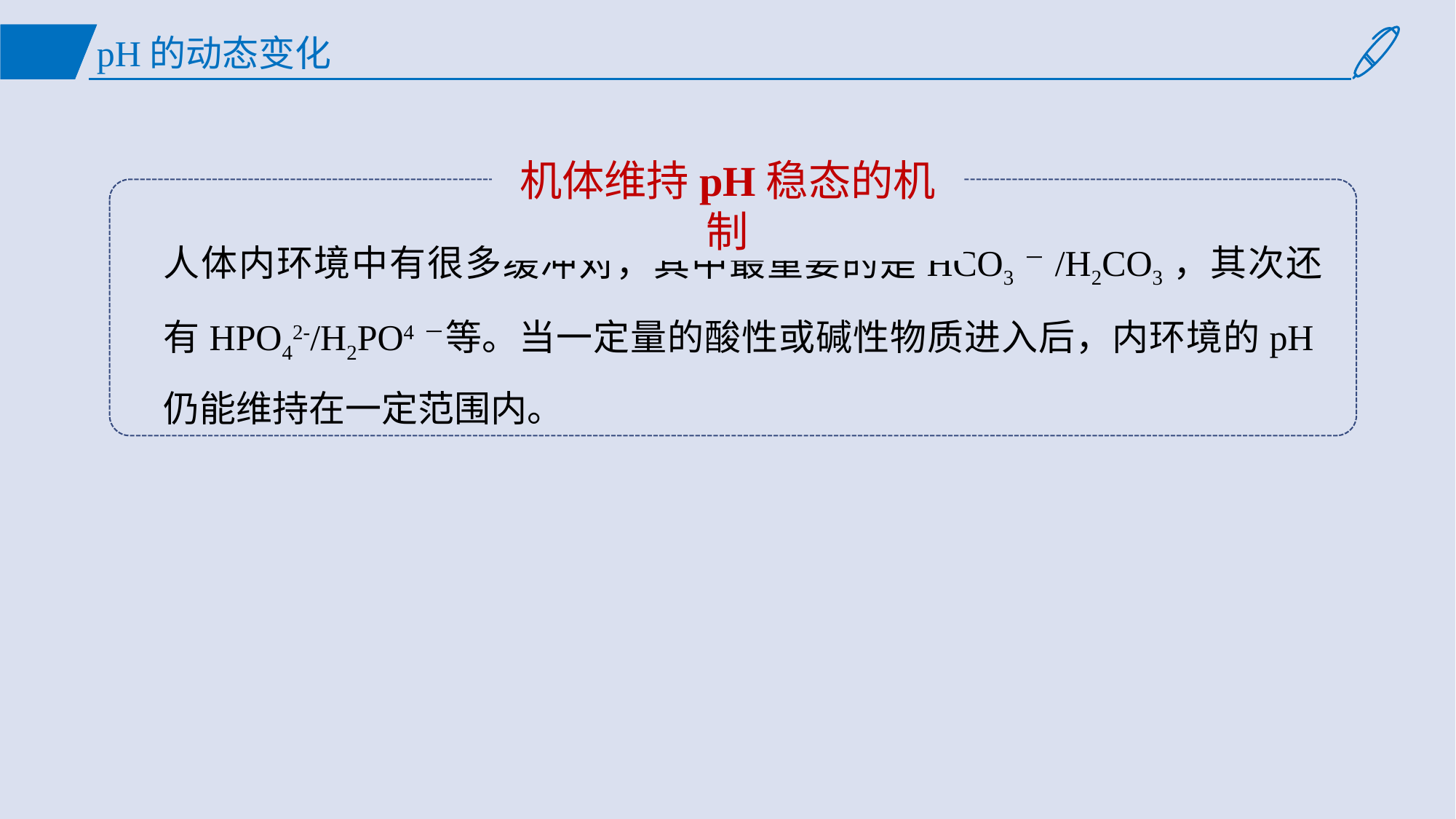

pH的动态变化

机体维持pH稳态的机制

人体内环境中有很多缓冲对，其中最重要的是HCO3－/H2CO3，其次还有HPO42-/H2PO4－等。当一定量的酸性或碱性物质进入后，内环境的pH仍能维持在一定范围内。